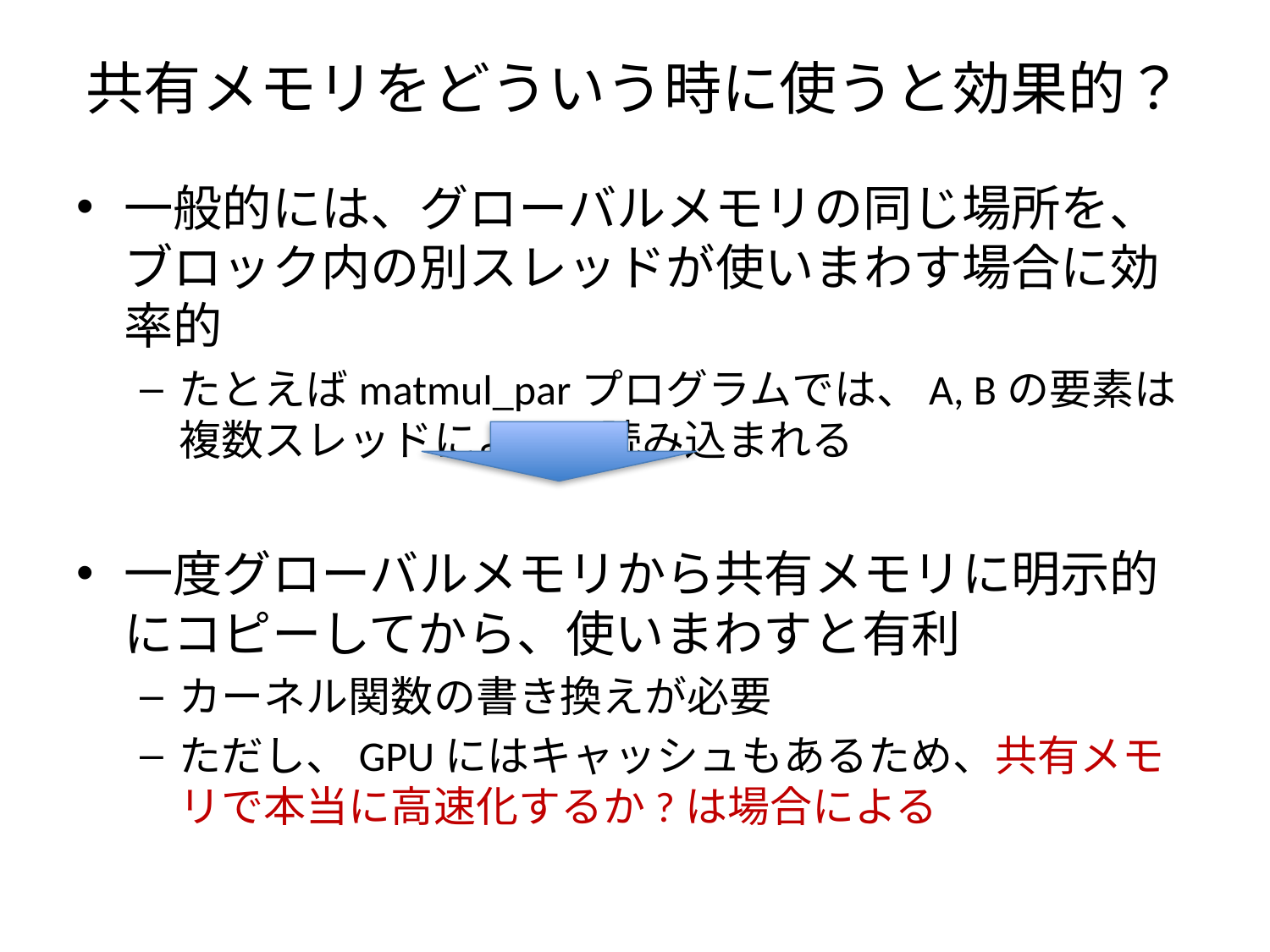

# 共有メモリをどういう時に使うと効果的？
一般的には、グローバルメモリの同じ場所を、ブロック内の別スレッドが使いまわす場合に効率的
たとえばmatmul_parプログラムでは、A, Bの要素は複数スレッドによって読み込まれる

一度グローバルメモリから共有メモリに明示的にコピーしてから、使いまわすと有利
カーネル関数の書き換えが必要
ただし、GPUにはキャッシュもあるため、共有メモリで本当に高速化するか?は場合による